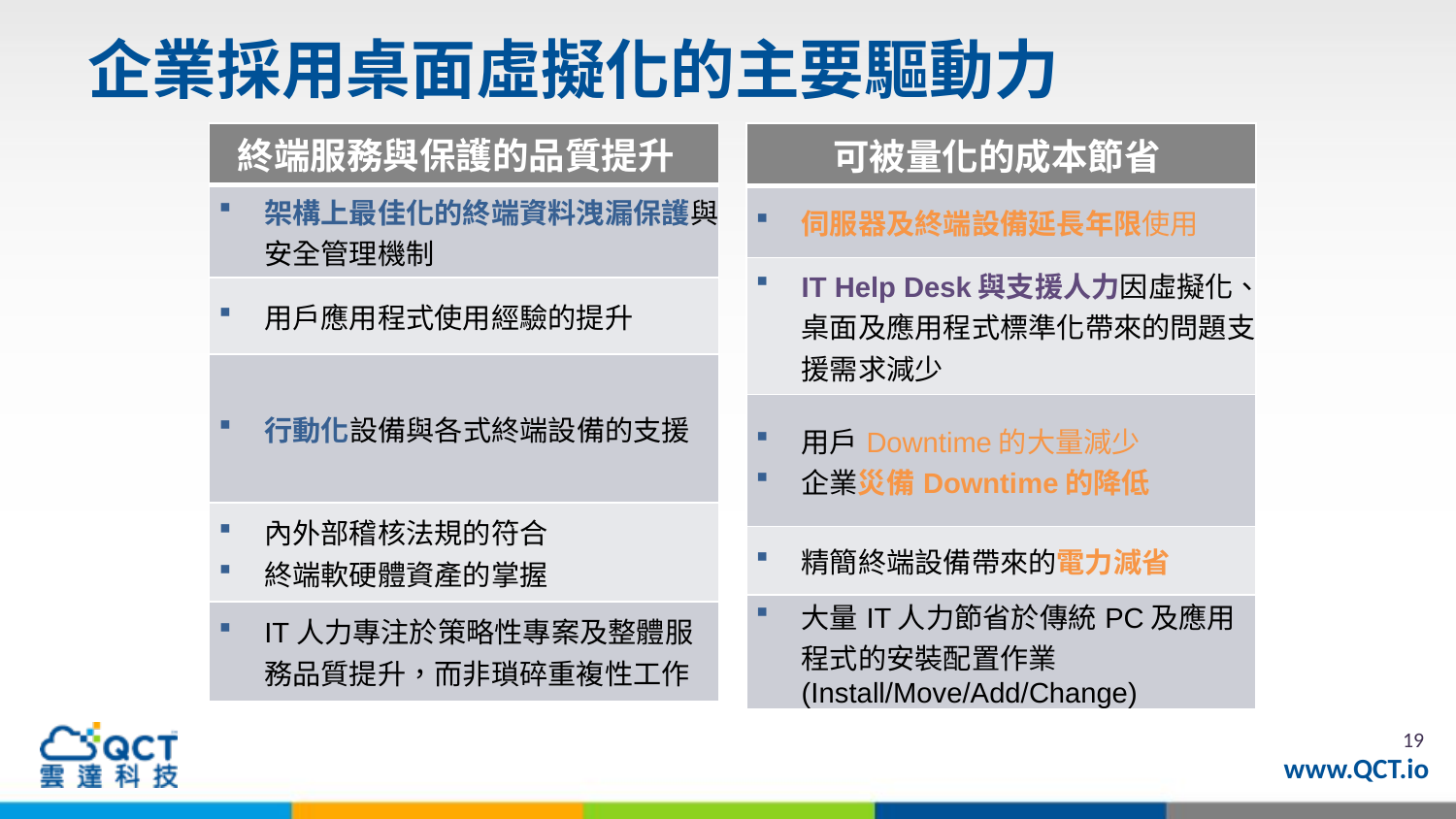

# 企業採用桌面虛擬化的主要驅動力
| 可被量化的成本節省 |
| --- |
| 伺服器及終端設備延長年限使用 |
| IT Help Desk與支援人力因虛擬化、桌面及應用程式標準化帶來的問題支援需求減少 |
| 用戶Downtime的大量減少 企業災備Downtime的降低 |
| 精簡終端設備帶來的電力減省 |
| 大量IT人力節省於傳統PC及應用程式的安裝配置作業 (Install/Move/Add/Change) |
| 終端服務與保護的品質提升 |
| --- |
| 架構上最佳化的終端資料洩漏保護與安全管理機制 |
| 用戶應用程式使用經驗的提升 |
| 行動化設備與各式終端設備的支援 |
| 內外部稽核法規的符合 終端軟硬體資產的掌握 |
| IT人力專注於策略性專案及整體服務品質提升，而非瑣碎重複性工作 |

19